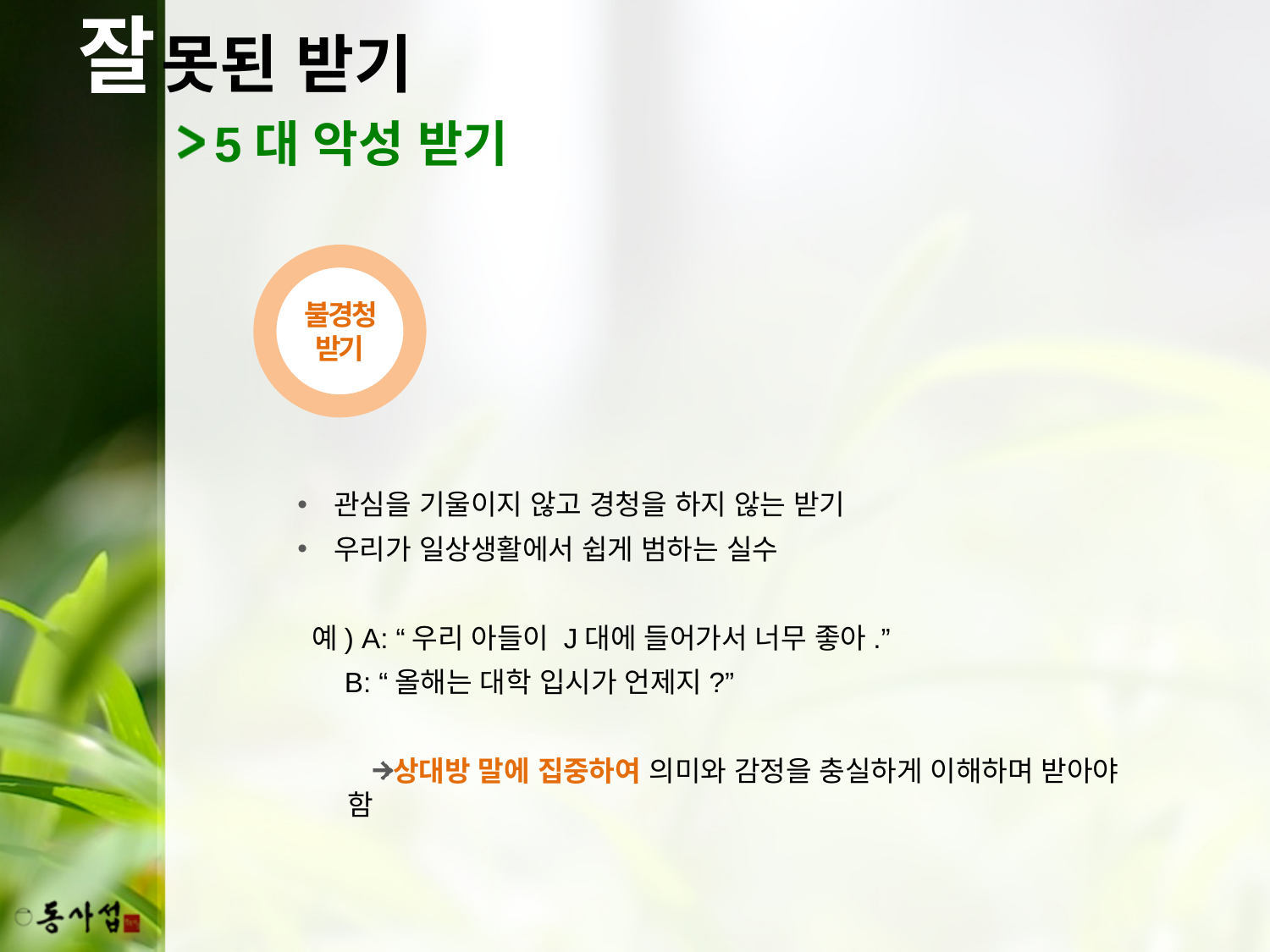

잘
못된 받기
5대 악성 받기
불경청 받기
관심을 기울이지 않고 경청을 하지 않는 받기
우리가 일상생활에서 쉽게 범하는 실수

 예) A: “우리 아들이 J대에 들어가서 너무 좋아.”
      B: “올해는 대학 입시가 언제지?”

상대방 말에 집중하여 의미와 감정을 충실하게 이해하며 받아야 함